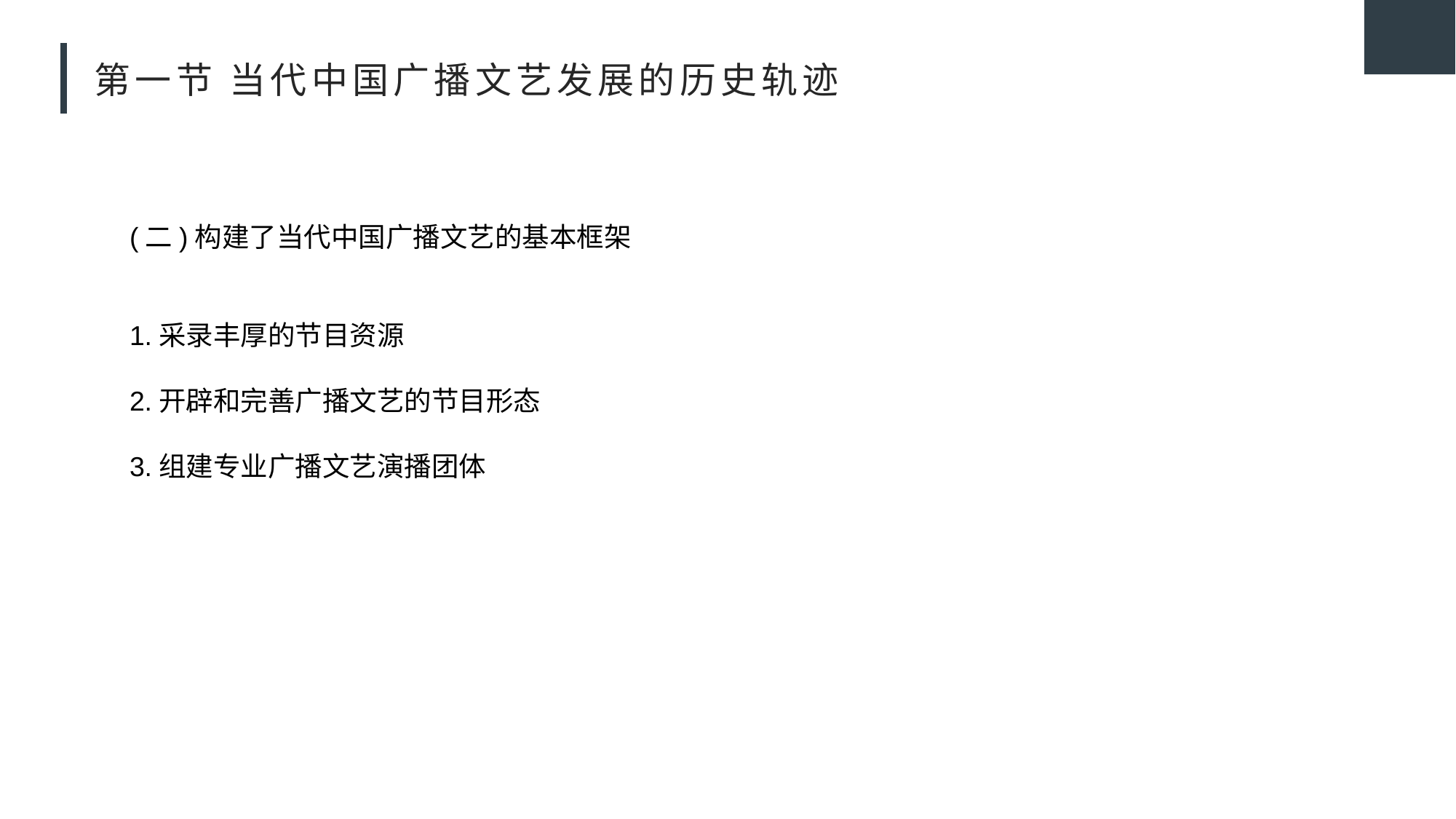

# 第一节 当代中国广播文艺发展的历史轨迹
(二)构建了当代中国广播文艺的基本框架

1.采录丰厚的节目资源

2.开辟和完善广播文艺的节目形态

3.组建专业广播文艺演播团体